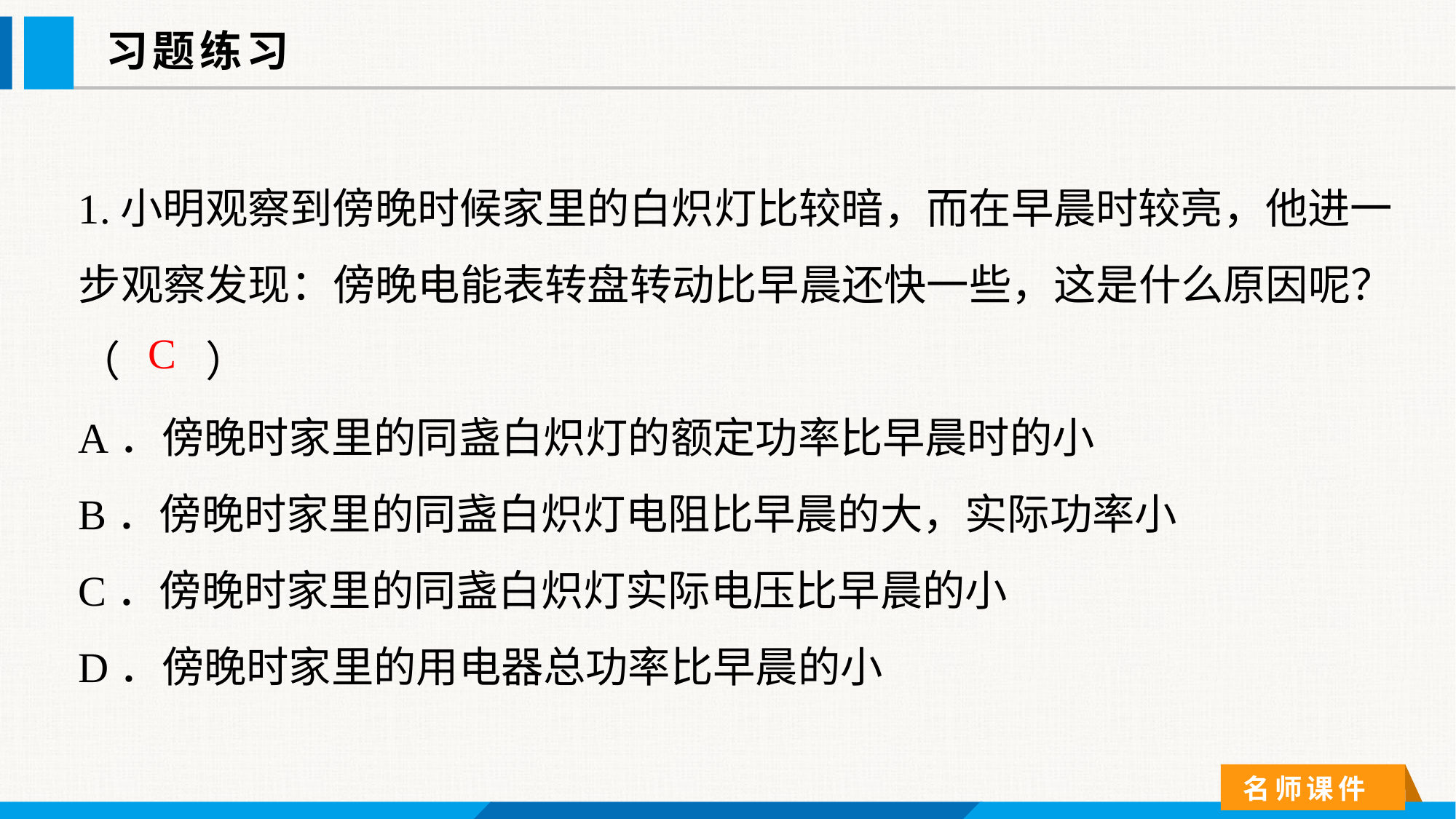

习题练习
1.小明观察到傍晚时候家里的白炽灯比较暗，而在早晨时较亮，他进一步观察发现：傍晚电能表转盘转动比早晨还快一些，这是什么原因呢？（　　）
A．傍晚时家里的同盏白炽灯的额定功率比早晨时的小
B．傍晚时家里的同盏白炽灯电阻比早晨的大，实际功率小
C．傍晚时家里的同盏白炽灯实际电压比早晨的小
D．傍晚时家里的用电器总功率比早晨的小
C